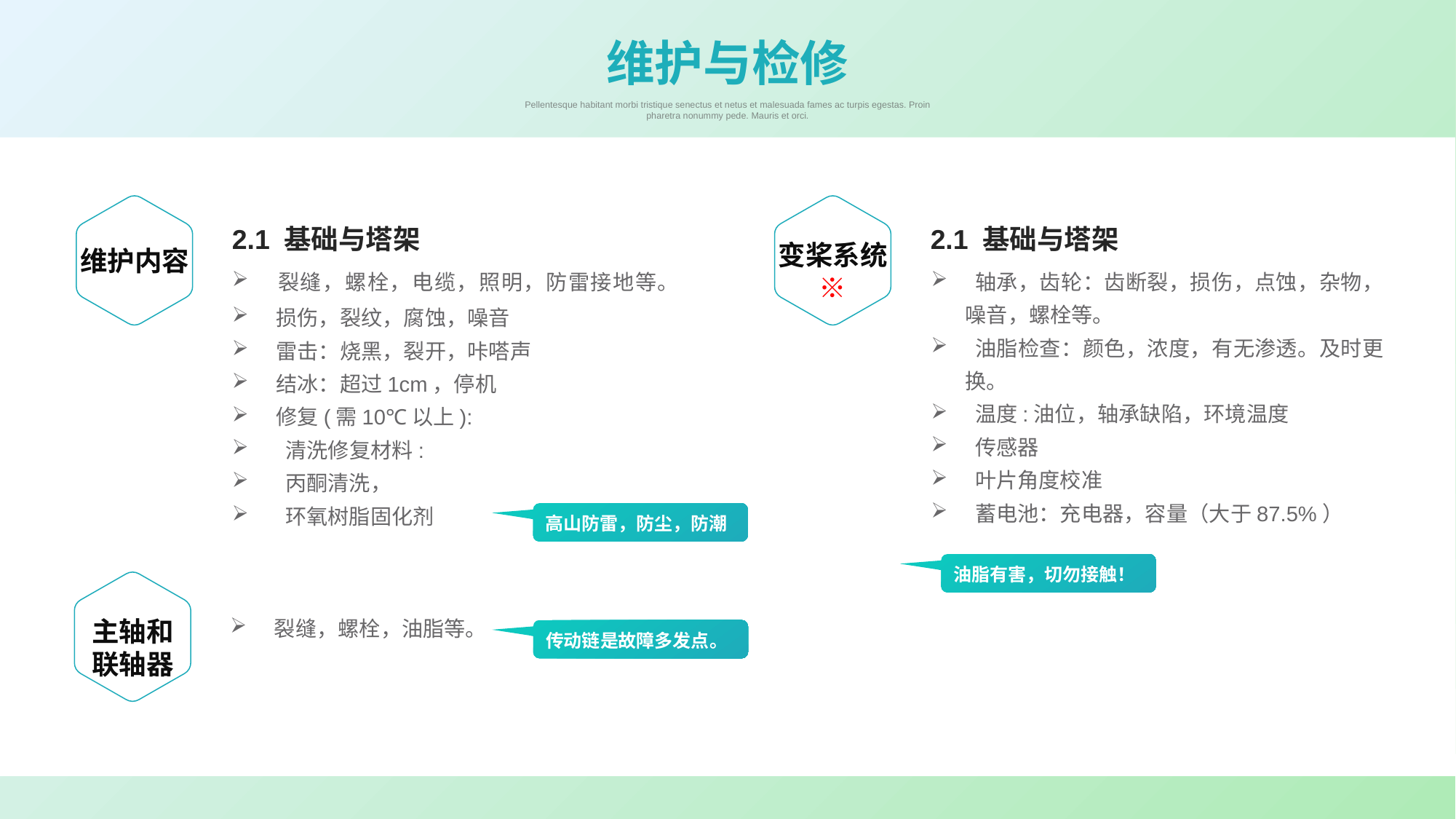

行业PPT模板http://www.1ppt.com/hangye/

维护与检修
Pellentesque habitant morbi tristique senectus et netus et malesuada fames ac turpis egestas. Proin pharetra nonummy pede. Mauris et orci.

2.1 基础与塔架
2.1 基础与塔架
维护内容
变桨系统 ※
 轴承，齿轮：齿断裂，损伤，点蚀，杂物，噪音，螺栓等。
 油脂检查：颜色，浓度，有无渗透。及时更换。
 温度:油位，轴承缺陷，环境温度
 传感器
 叶片角度校准
 蓄电池：充电器，容量（大于87.5%）
 裂缝，螺栓，电缆，照明，防雷接地等。
 损伤，裂纹，腐蚀，噪音
 雷击：烧黑，裂开，咔嗒声
 结冰：超过1cm，停机
 修复(需10℃以上):
   清洗修复材料:
   丙酮清洗，
   环氧树脂固化剂
高山防雷，防尘，防潮
油脂有害，切勿接触！

 裂缝，螺栓，油脂等。
主轴和
联轴器
传动链是故障多发点。